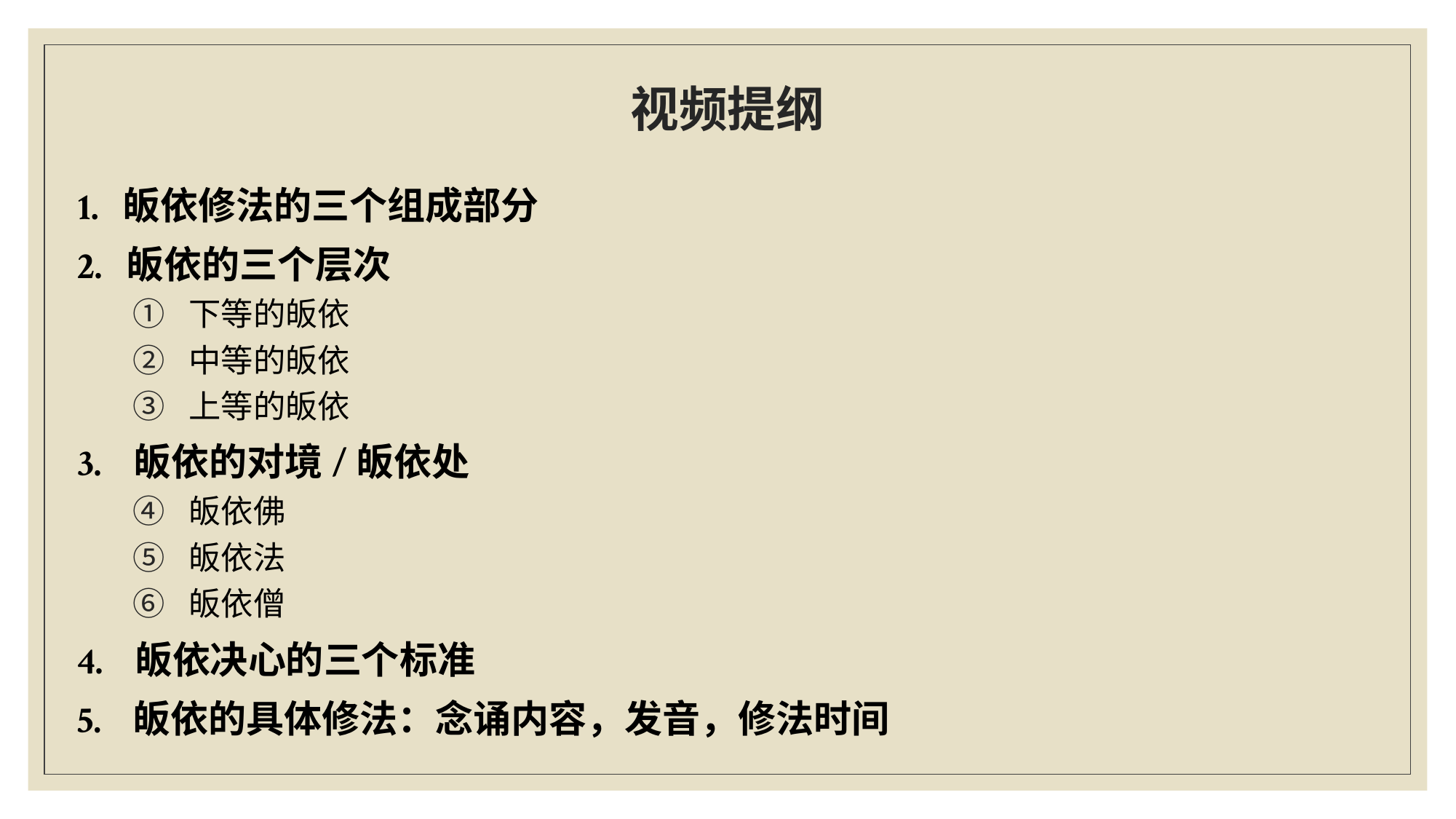

# 视频提纲
1.  皈依修法的三个组成部分
2.  皈依的三个层次
下等的皈依
中等的皈依
上等的皈依
3.   皈依的对境/皈依处
皈依佛
皈依法
皈依僧
4.   皈依决心的三个标准
5.   皈依的具体修法：念诵内容，发音，修法时间